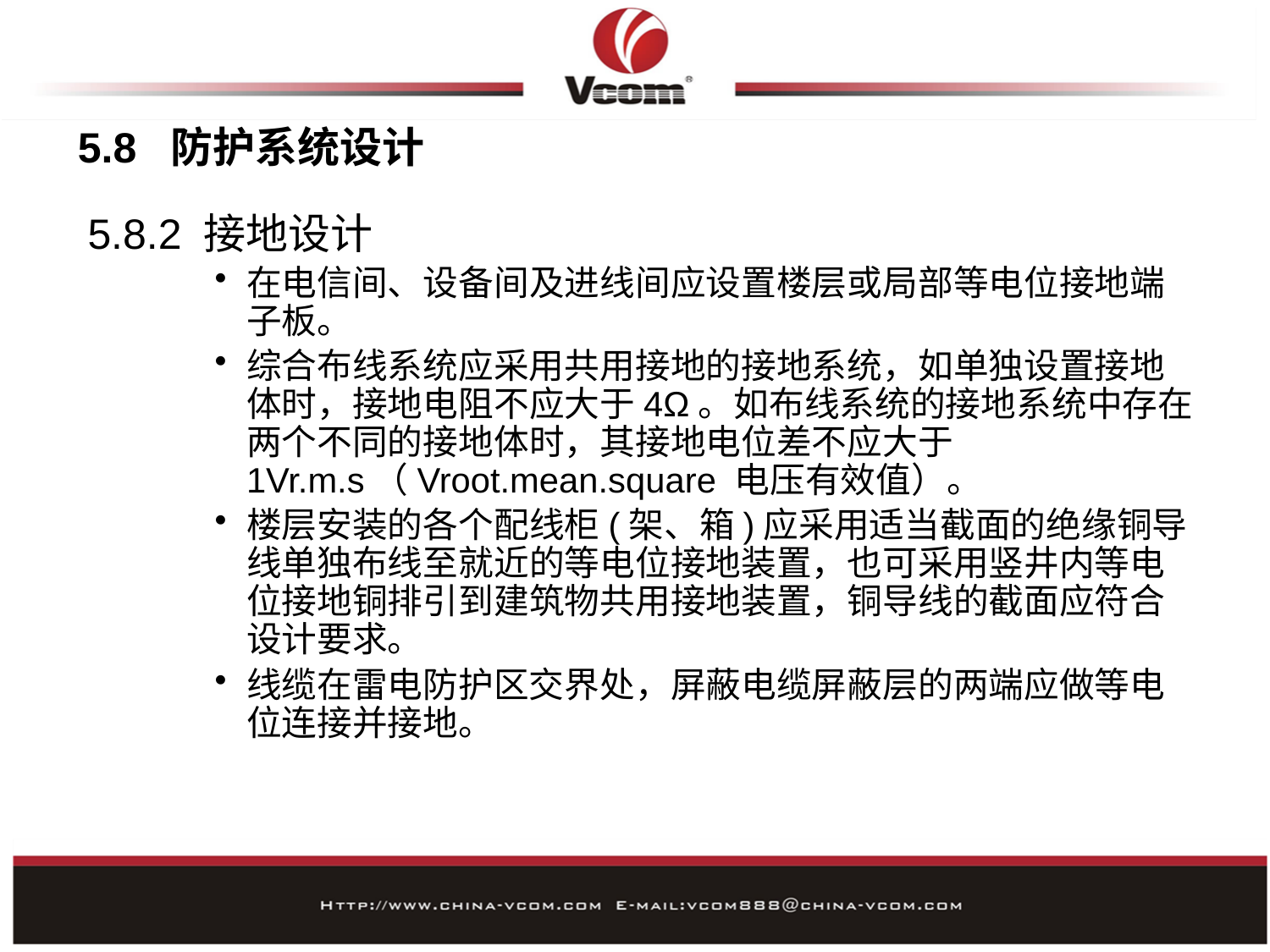

# 5.8  防护系统设计
5.8.2 接地设计
在电信间、设备间及进线间应设置楼层或局部等电位接地端子板。
综合布线系统应采用共用接地的接地系统，如单独设置接地体时，接地电阻不应大于4Ω。如布线系统的接地系统中存在两个不同的接地体时，其接地电位差不应大于1Vr.m.s（Vroot.mean.square 电压有效值）。
楼层安装的各个配线柜(架、箱)应采用适当截面的绝缘铜导线单独布线至就近的等电位接地装置，也可采用竖井内等电位接地铜排引到建筑物共用接地装置，铜导线的截面应符合设计要求。
线缆在雷电防护区交界处，屏蔽电缆屏蔽层的两端应做等电位连接并接地。